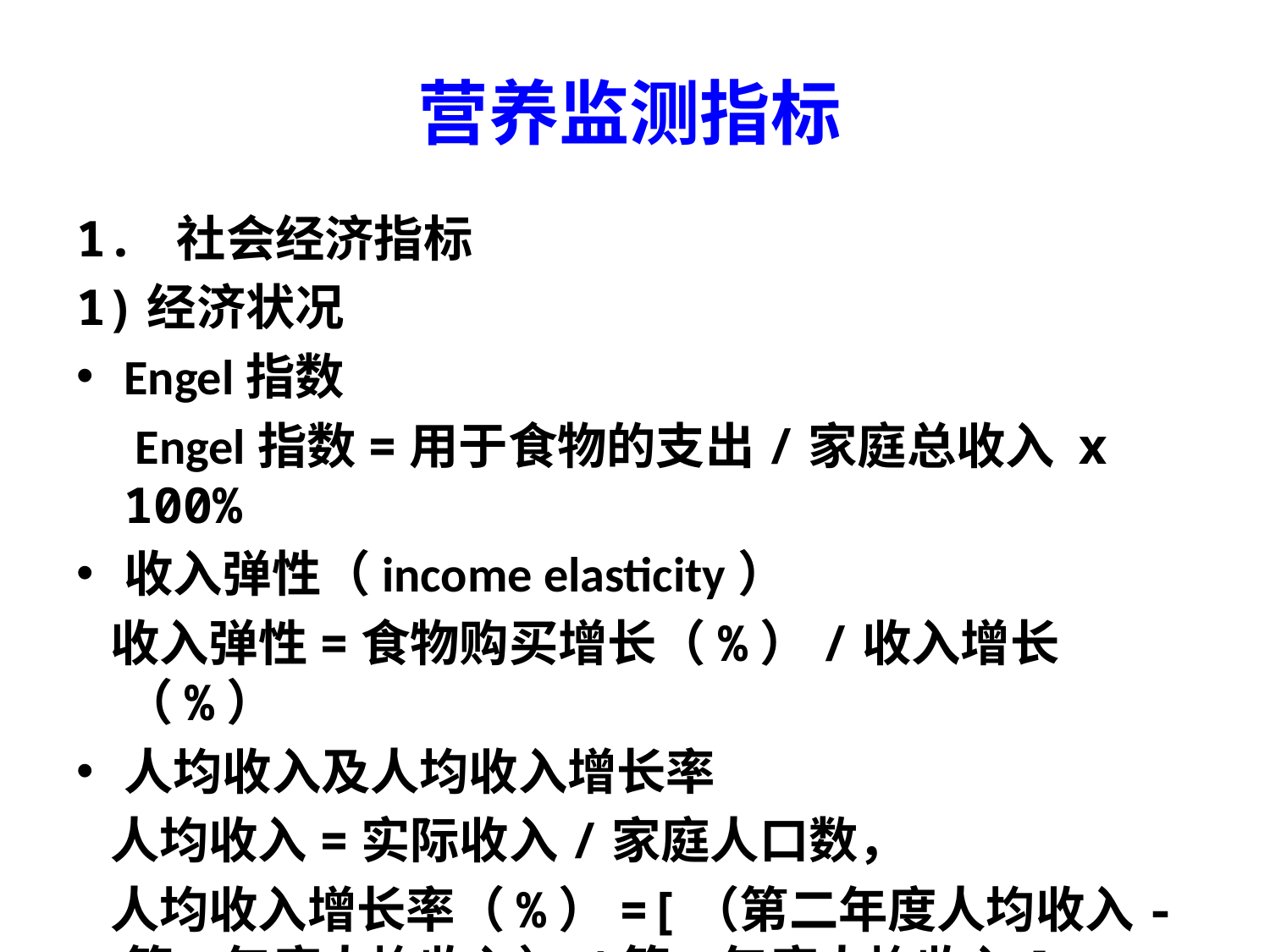

# 营养监测指标
1. 社会经济指标
1)经济状况
Engel指数
  Engel指数=用于食物的支出/家庭总收入 x 100%
收入弹性（income elasticity）
  收入弹性=食物购买增长（%）/收入增长（%）
人均收入及人均收入增长率
  人均收入=实际收入/家庭人口数，
  人均收入增长率（%）=[（第二年度人均收入-第一年度人均收入）/第一年度人均收入] x 100%